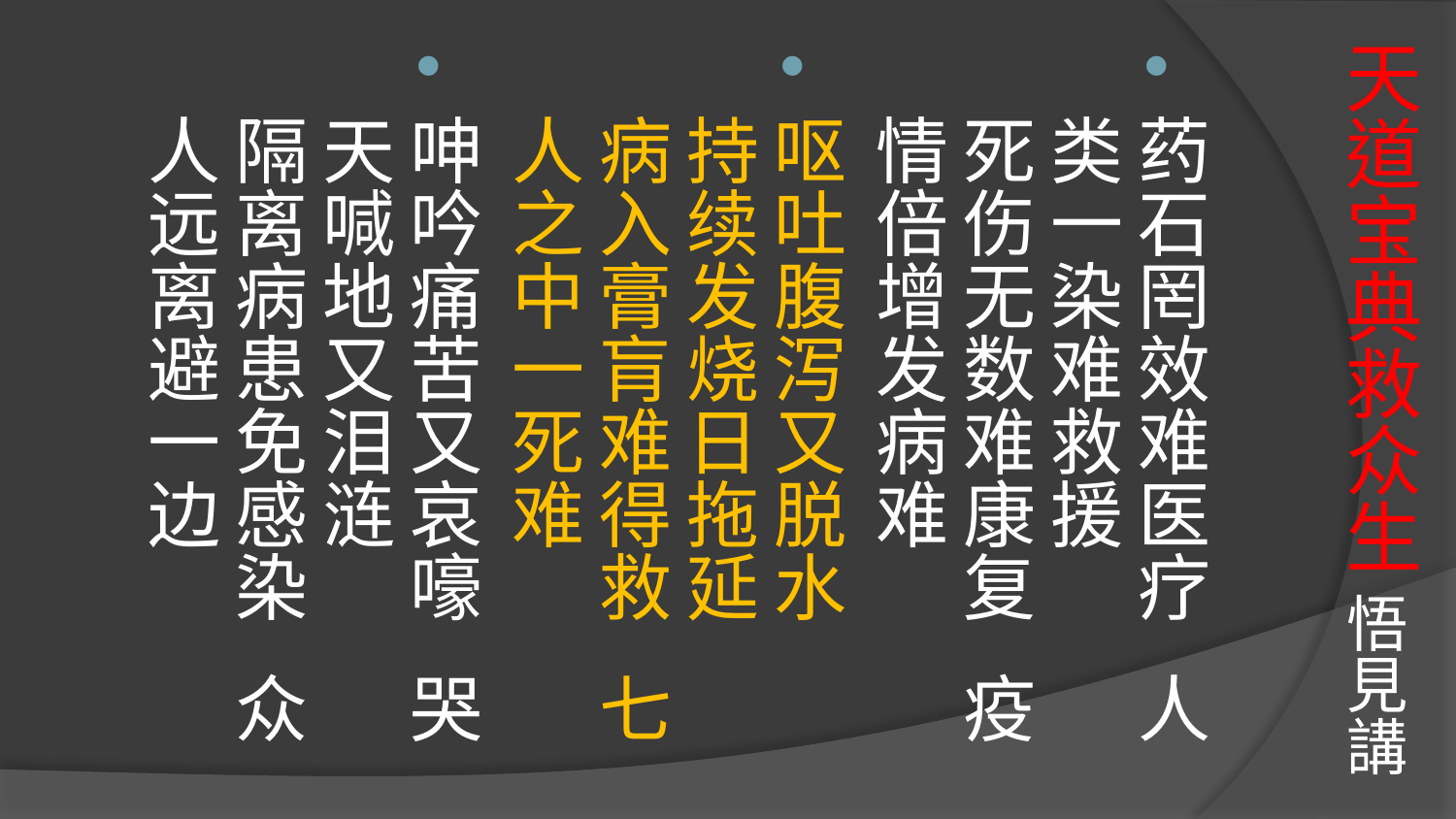

# 天道宝典救众生 悟見講
药石罔效难医疗   人类一染难救援
死伤无数难康复   疫情倍增发病难
呕吐腹泻又脱水       持续发烧日拖延
病入膏肓难得救   七人之中一死难
呻吟痛苦又哀嚎   哭天喊地又泪涟
隔离病患免感染   众人远离避一边